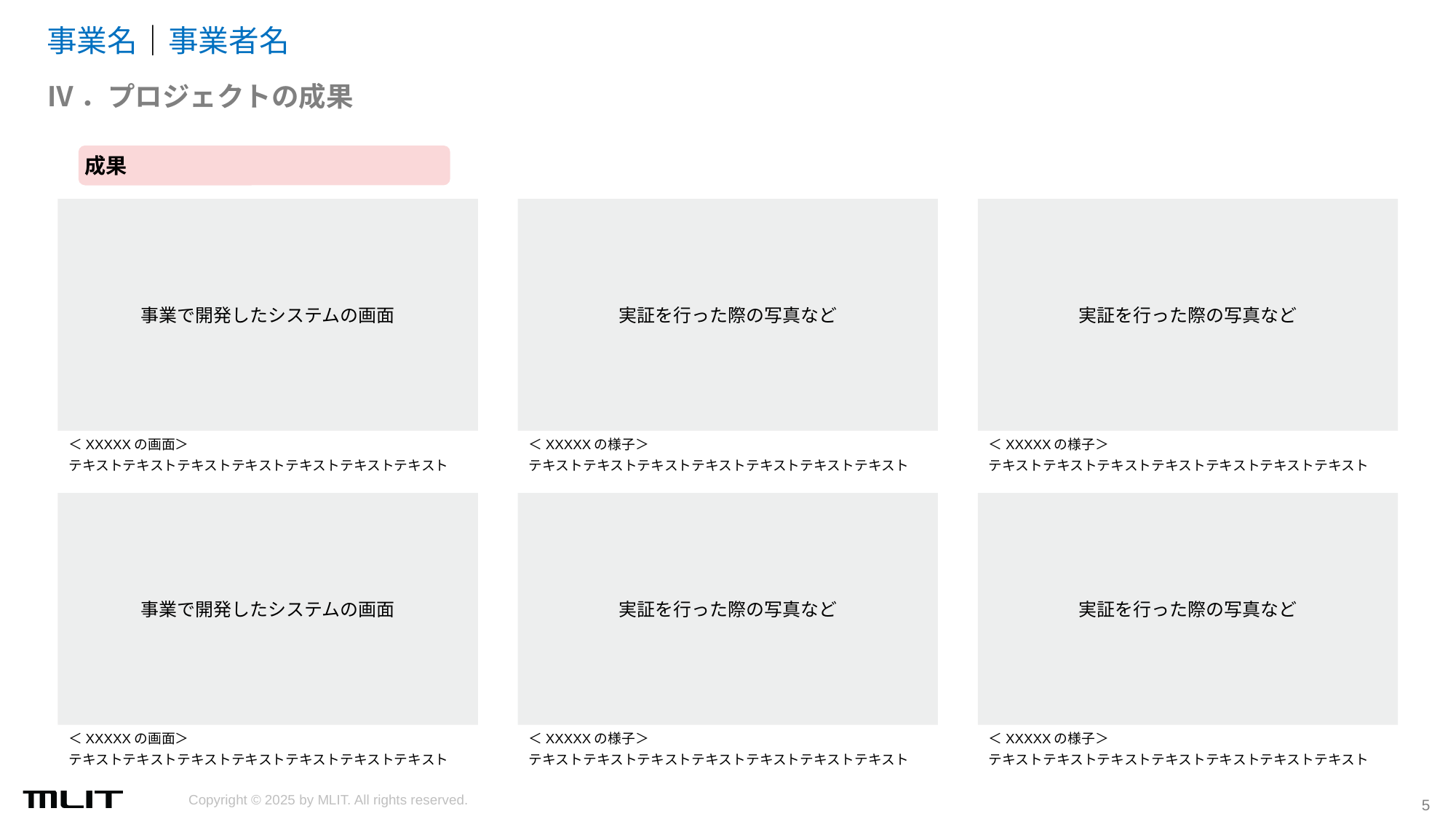

事業名｜事業者名
Ⅳ．プロジェクトの成果
成果
事業で開発したシステムの画面
実証を行った際の写真など
実証を行った際の写真など
＜XXXXXの画面＞
テキストテキストテキストテキストテキストテキストテキスト
＜XXXXXの様子＞
テキストテキストテキストテキストテキストテキストテキスト
＜XXXXXの様子＞
テキストテキストテキストテキストテキストテキストテキスト
事業で開発したシステムの画面
実証を行った際の写真など
実証を行った際の写真など
＜XXXXXの画面＞
テキストテキストテキストテキストテキストテキストテキスト
＜XXXXXの様子＞
テキストテキストテキストテキストテキストテキストテキスト
＜XXXXXの様子＞
テキストテキストテキストテキストテキストテキストテキスト